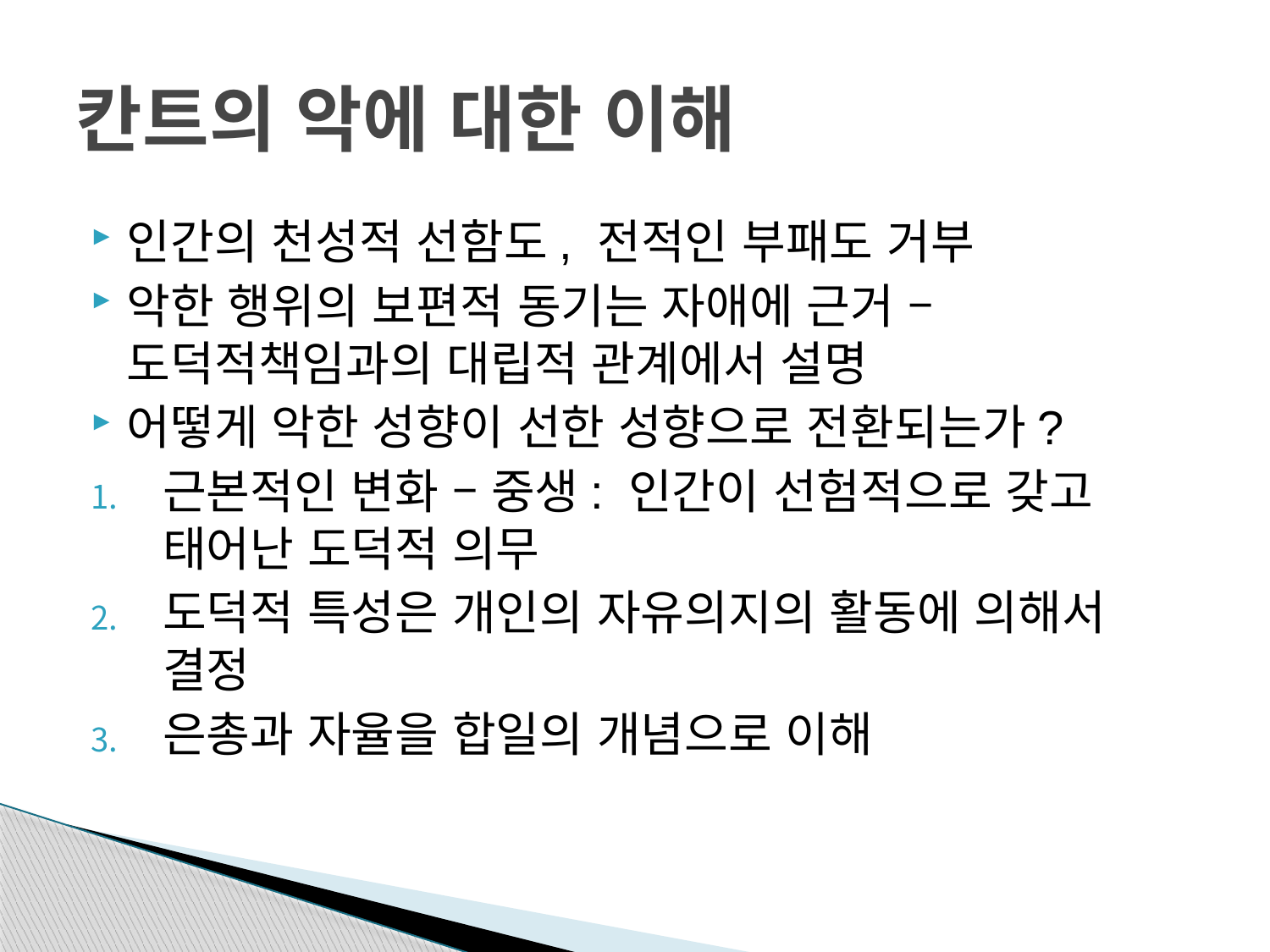

# 칸트의 악에 대한 이해
인간의 천성적 선함도, 전적인 부패도 거부
악한 행위의 보편적 동기는 자애에 근거 – 도덕적책임과의 대립적 관계에서 설명
어떻게 악한 성향이 선한 성향으로 전환되는가?
근본적인 변화 – 중생: 인간이 선험적으로 갖고 태어난 도덕적 의무
도덕적 특성은 개인의 자유의지의 활동에 의해서 결정
은총과 자율을 합일의 개념으로 이해